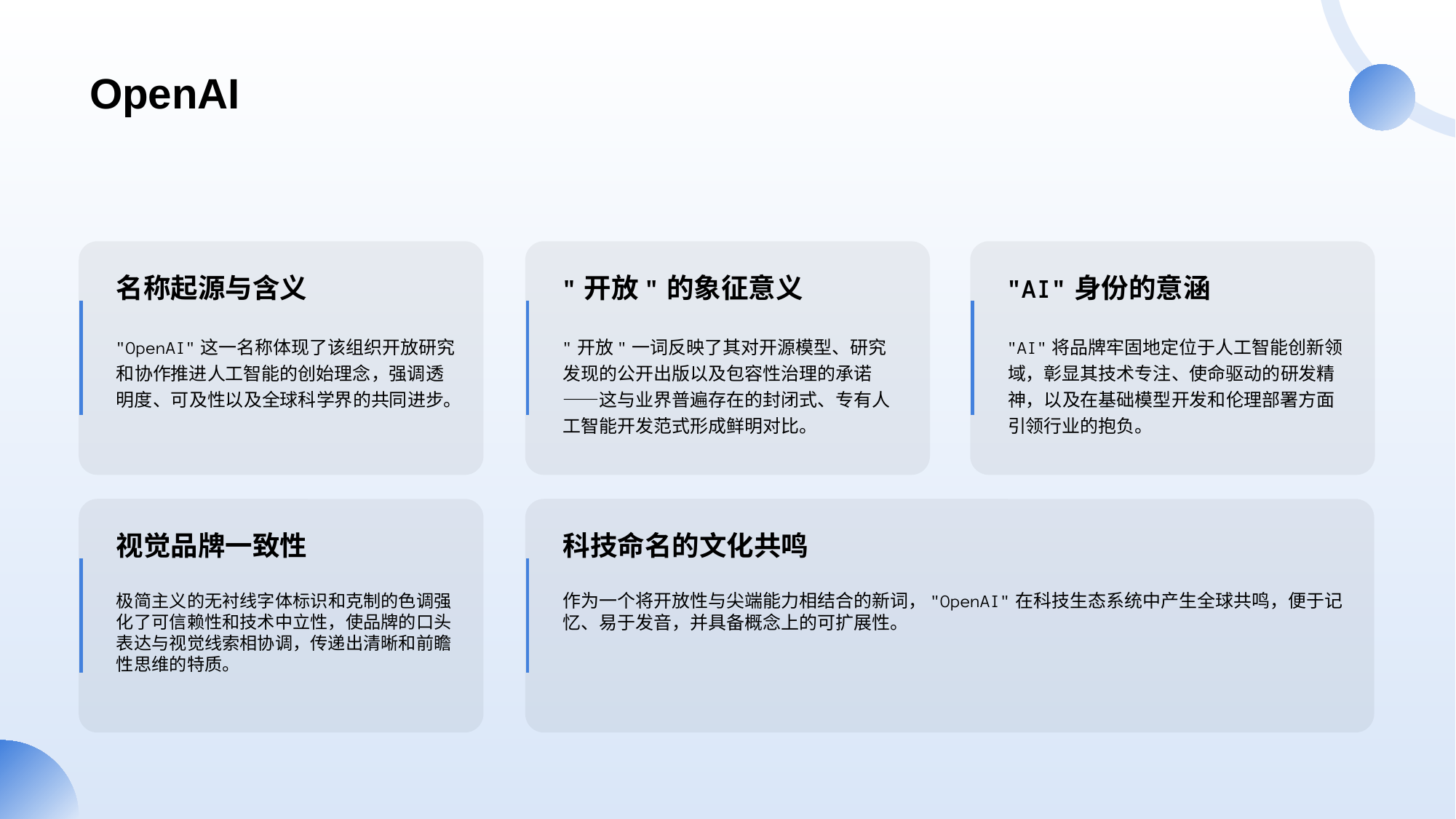

# OpenAI

名称起源与含义
"OpenAI"这一名称体现了该组织开放研究和协作推进人工智能的创始理念，强调透明度、可及性以及全球科学界的共同进步。

"开放"的象征意义
"开放"一词反映了其对开源模型、研究发现的公开出版以及包容性治理的承诺——这与业界普遍存在的封闭式、专有人工智能开发范式形成鲜明对比。

"AI"身份的意涵
"AI"将品牌牢固地定位于人工智能创新领域，彰显其技术专注、使命驱动的研发精神，以及在基础模型开发和伦理部署方面引领行业的抱负。

视觉品牌一致性
极简主义的无衬线字体标识和克制的色调强化了可信赖性和技术中立性，使品牌的口头表达与视觉线索相协调，传递出清晰和前瞻性思维的特质。

科技命名的文化共鸣
作为一个将开放性与尖端能力相结合的新词，"OpenAI"在科技生态系统中产生全球共鸣，便于记忆、易于发音，并具备概念上的可扩展性。